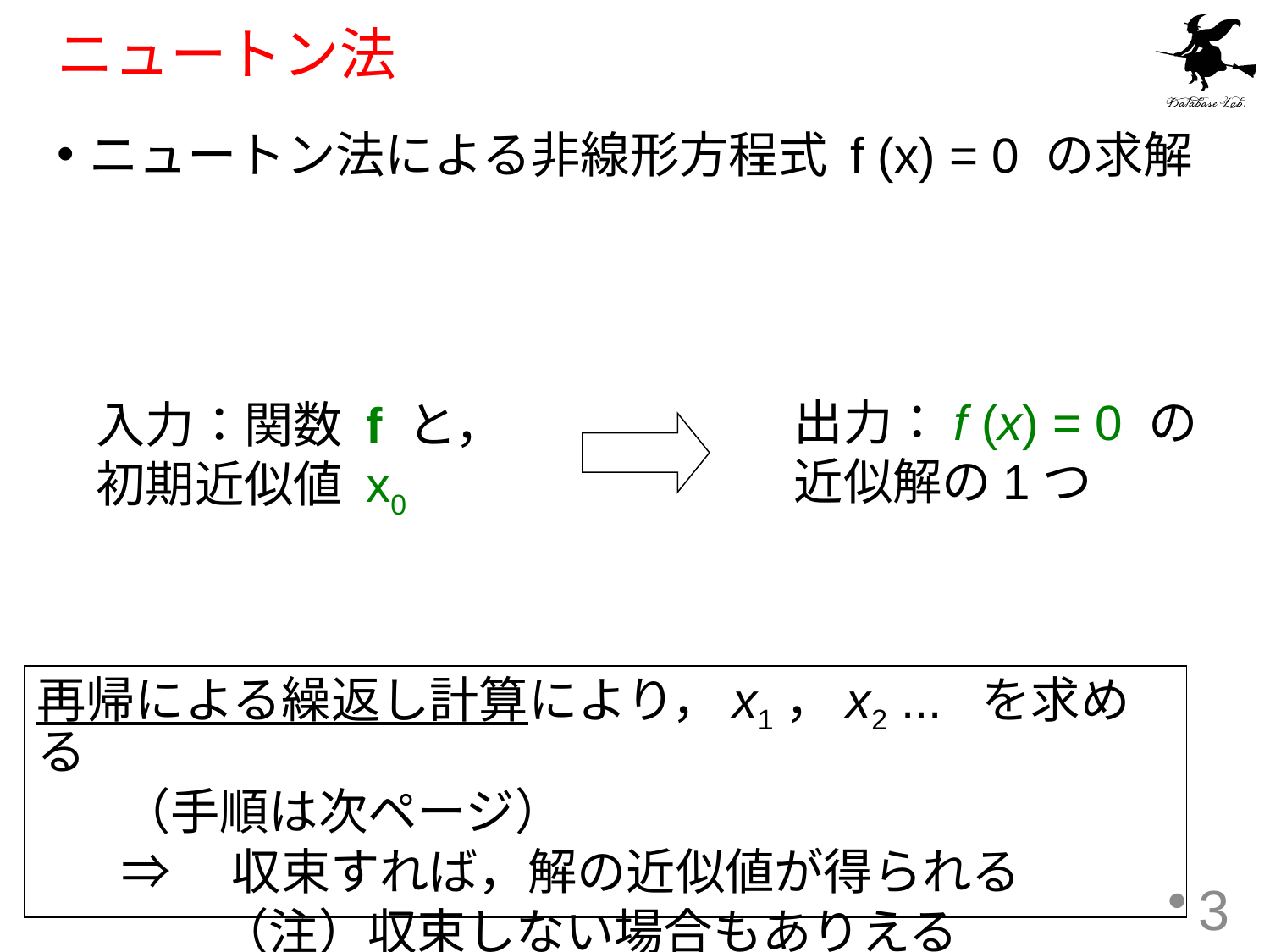

# ニュートン法
ニュートン法による非線形方程式 f (x) = 0 の求解
出力：f (x) = 0 の
近似解の1つ
入力：関数 f と，
初期近似値 x0

再帰による繰返し計算により，x1，x2 ...  を求める
	（手順は次ページ）
	⇒　収束すれば，解の近似値が得られる
	　　（注）収束しない場合もありえる
3